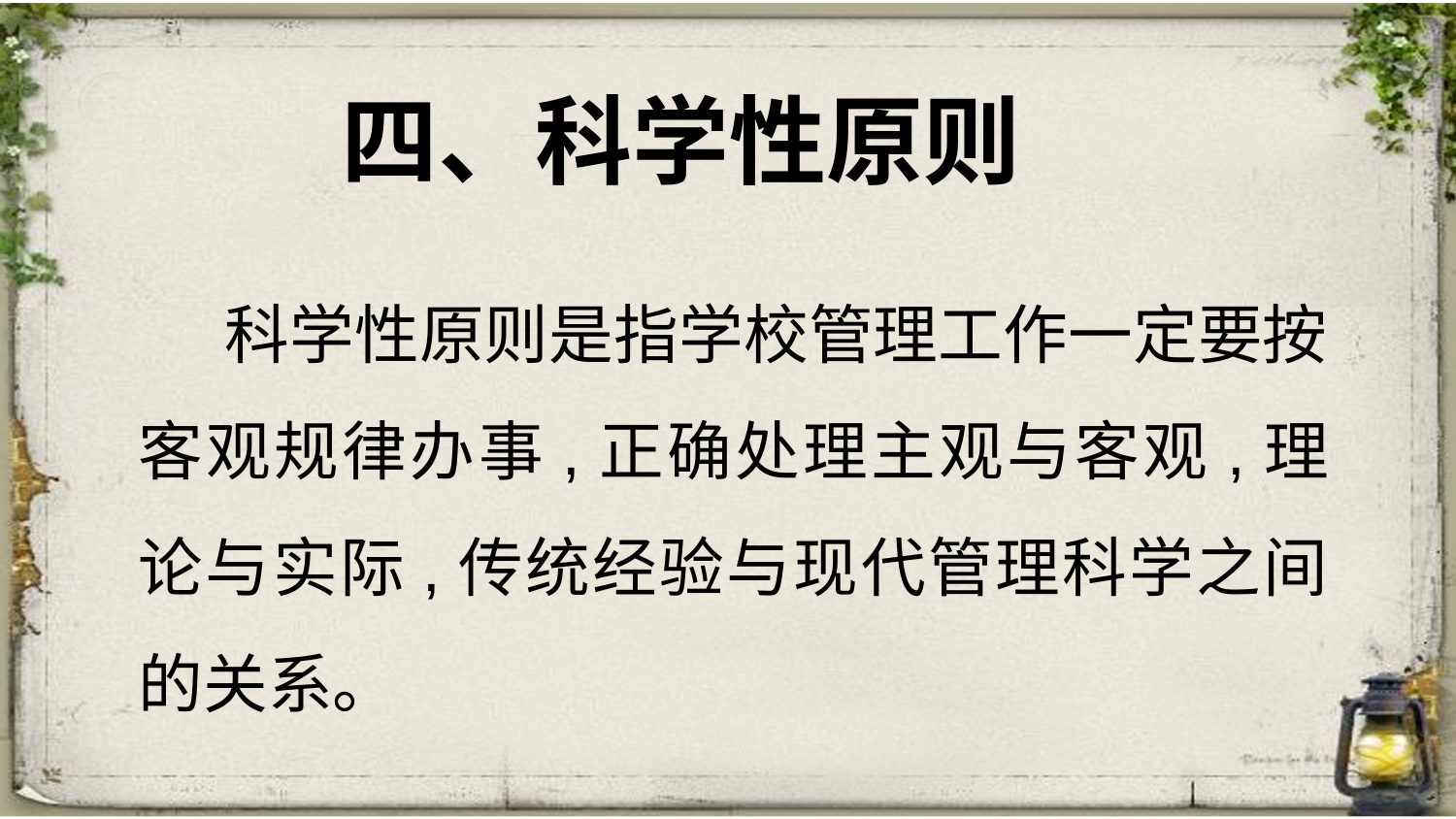

四、科学性原则
科学性原则是指学校管理工作一定要按客观规律办事,正确处理主观与客观,理论与实际,传统经验与现代管理科学之间的关系。